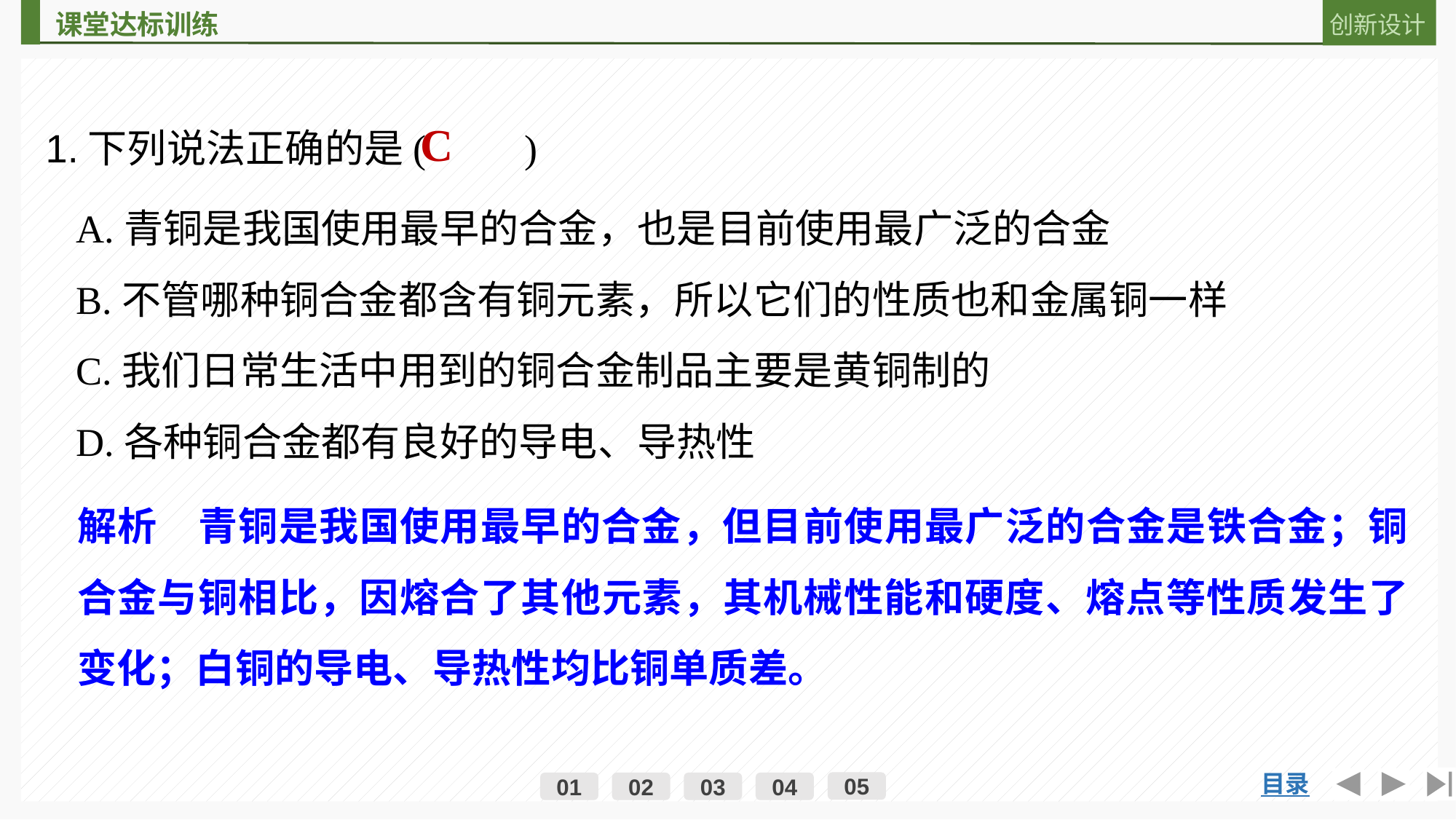

1.下列说法正确的是(　　)
C
A.青铜是我国使用最早的合金，也是目前使用最广泛的合金
B.不管哪种铜合金都含有铜元素，所以它们的性质也和金属铜一样
C.我们日常生活中用到的铜合金制品主要是黄铜制的
D.各种铜合金都有良好的导电、导热性
解析　青铜是我国使用最早的合金，但目前使用最广泛的合金是铁合金；铜合金与铜相比，因熔合了其他元素，其机械性能和硬度、熔点等性质发生了变化；白铜的导电、导热性均比铜单质差。